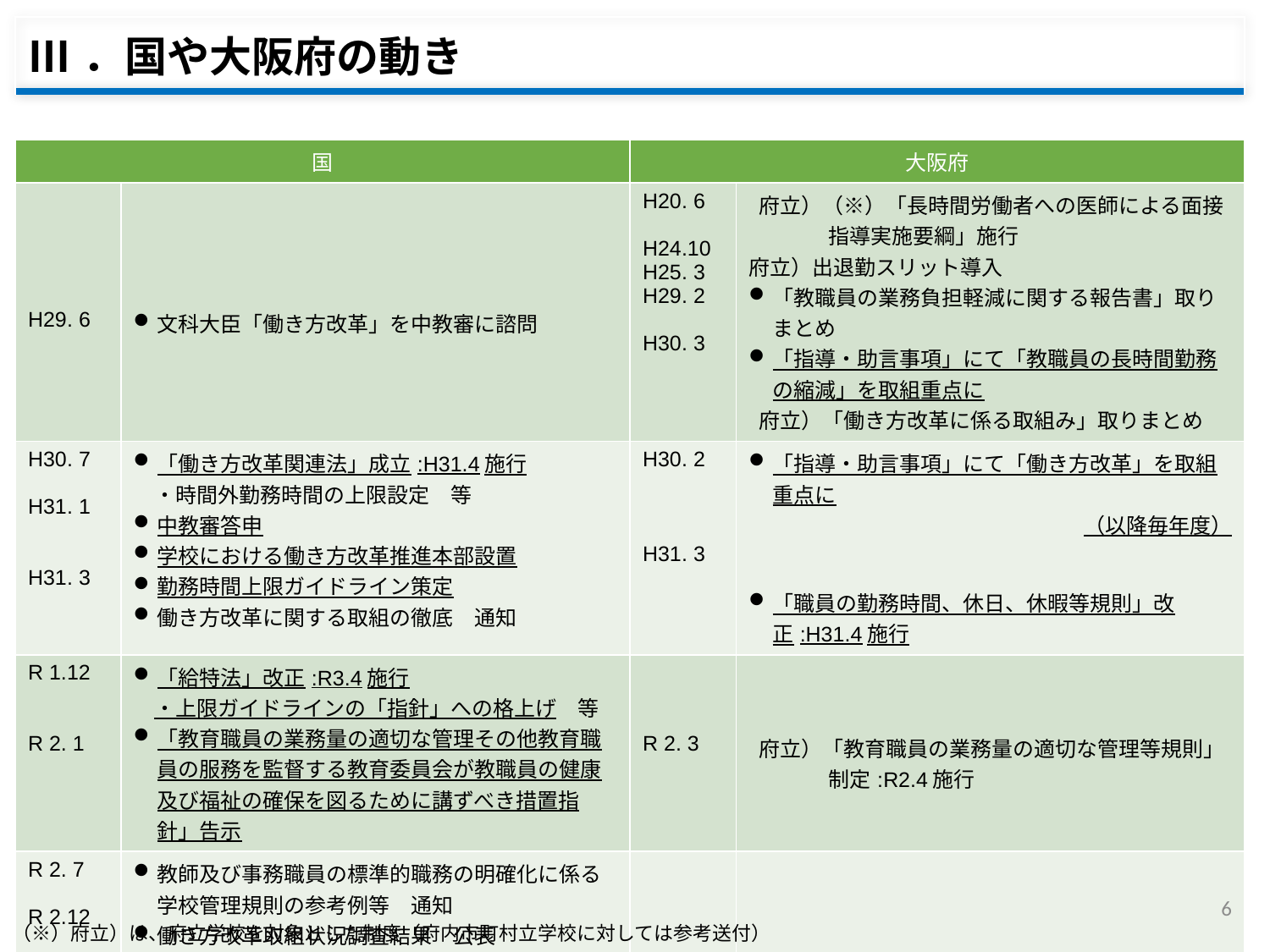

| Ⅲ．国や大阪府の動き |
| --- |
| 国 |  | 大阪府 |  |
| --- | --- | --- | --- |
| H29. 6 | 文科大臣「働き方改革」を中教審に諮問 | H20. 6 H24.10 H25. 3 H29. 2 H30. 3 | 府立）（※）「長時間労働者への医師による面接指導実施要綱」施行 府立）出退勤スリット導入 「教職員の業務負担軽減に関する報告書」取りまとめ 「指導・助言事項」にて「教職員の長時間勤務の縮減」を取組重点に 府立）「働き方改革に係る取組み」取りまとめ |
| H30. 7 H31. 1 H31. 3 | 「働き方改革関連法」成立:H31.4施行 　・時間外勤務時間の上限設定　等 中教審答申 学校における働き方改革推進本部設置 勤務時間上限ガイドライン策定 働き方改革に関する取組の徹底　通知 | H30. 2 H31. 3 | 「指導・助言事項」にて「働き方改革」を取組重点に （以降毎年度） 「職員の勤務時間、休日、休暇等規則」改正:H31.4施行 |
| R 1.12 R 2. 1 | 「給特法」改正:R3.4施行 　・上限ガイドラインの「指針」への格上げ　等 「教育職員の業務量の適切な管理その他教育職員の服務を監督する教育委員会が教職員の健康及び福祉の確保を図るために講ずべき措置指針」告示 | R 2. 3 | 府立）「教育職員の業務量の適切な管理等規則」制定:R2.4施行 |
| R 2. 7 R 2.12 | 教師及び事務職員の標準的職務の明確化に係る学校管理規則の参考例等　通知 働き方改革取組状況調査結果　公表 |  |  |
| R 3. 4 | 教職員定数の改善（R7までに段階的に引き下げ） |  |  |
| R 4. 4 R 4. 7 | 小学校高学年教科担任制の推進 教員免許更新制度の廃止 |  |  |
| R 5以降 | 部活動見直し（休日の段階的地域移行） |  |  |
6
（※）府立）は、府立学校を対象とした制度（府内市町村立学校に対しては参考送付）